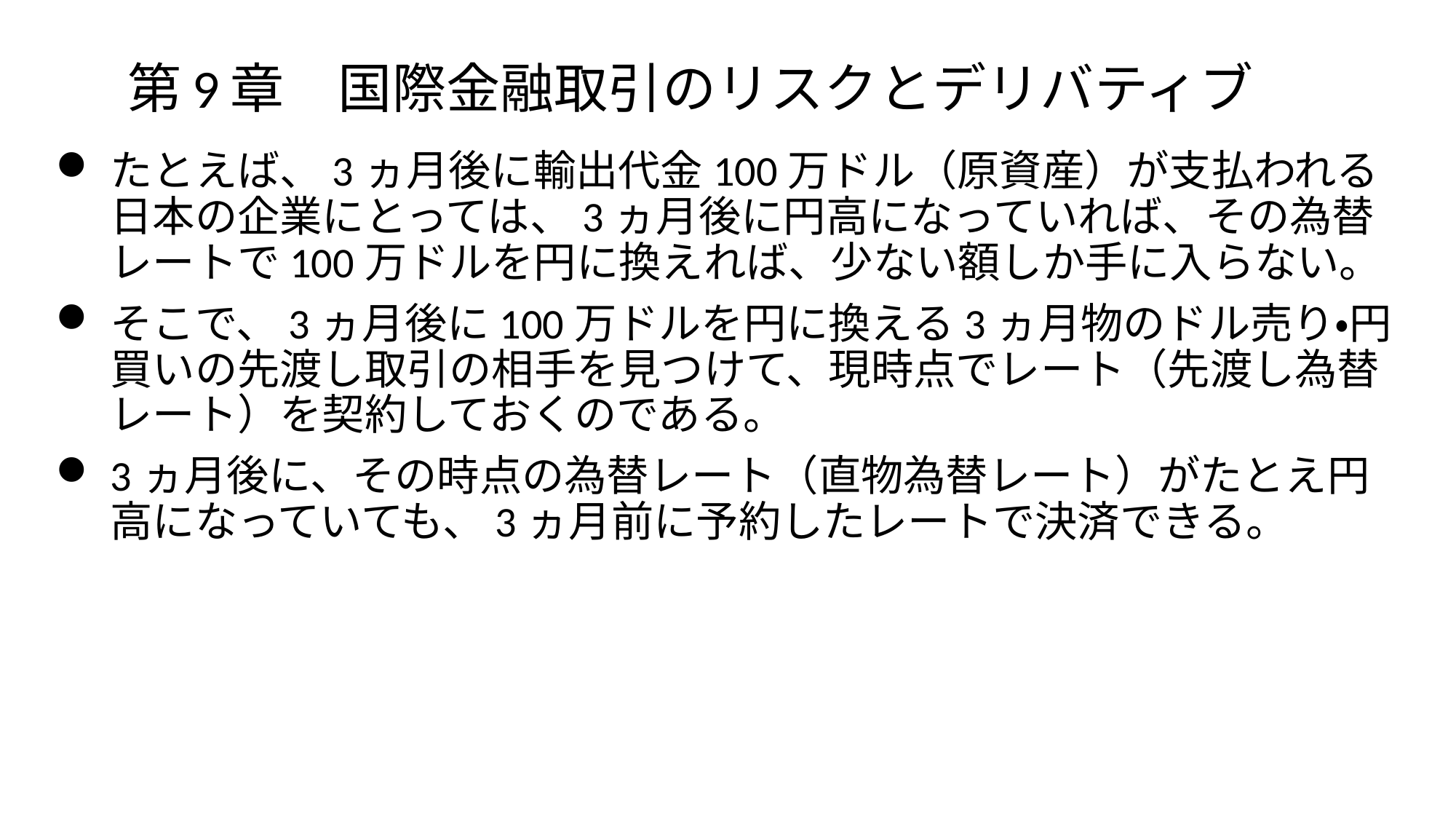

# 第9章　国際金融取引のリスクとデリバティブ
たとえば、3ヵ月後に輸出代金100万ドル（原資産）が支払われる日本の企業にとっては、3ヵ月後に円高になっていれば、その為替レートで100万ドルを円に換えれば、少ない額しか手に入らない。
そこで、3ヵ月後に100万ドルを円に換える3ヵ月物のドル売り・円買いの先渡し取引の相手を見つけて、現時点でレート（先渡し為替レート）を契約しておくのである。
3ヵ月後に、その時点の為替レート（直物為替レート）がたとえ円高になっていても、3ヵ月前に予約したレートで決済できる。